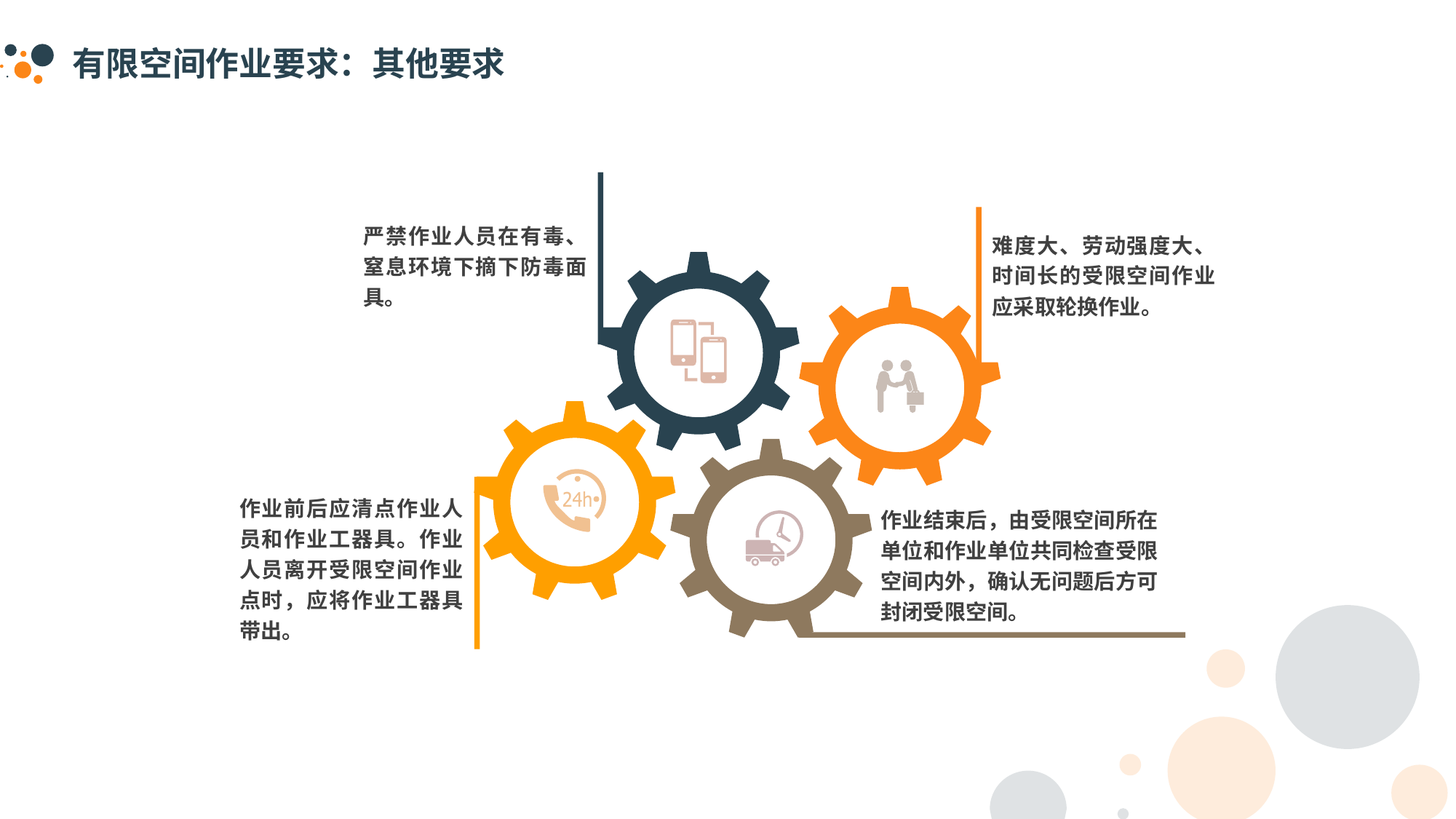

有限空间作业要求：其他要求

严禁作业人员在有毒、窒息环境下摘下防毒面具。
难度大、劳动强度大、时间长的受限空间作业应采取轮换作业。

作业前后应清点作业人员和作业工器具。作业人员离开受限空间作业点时，应将作业工器具带出。
作业结束后，由受限空间所在单位和作业单位共同检查受限空间内外，确认无问题后方可封闭受限空间。